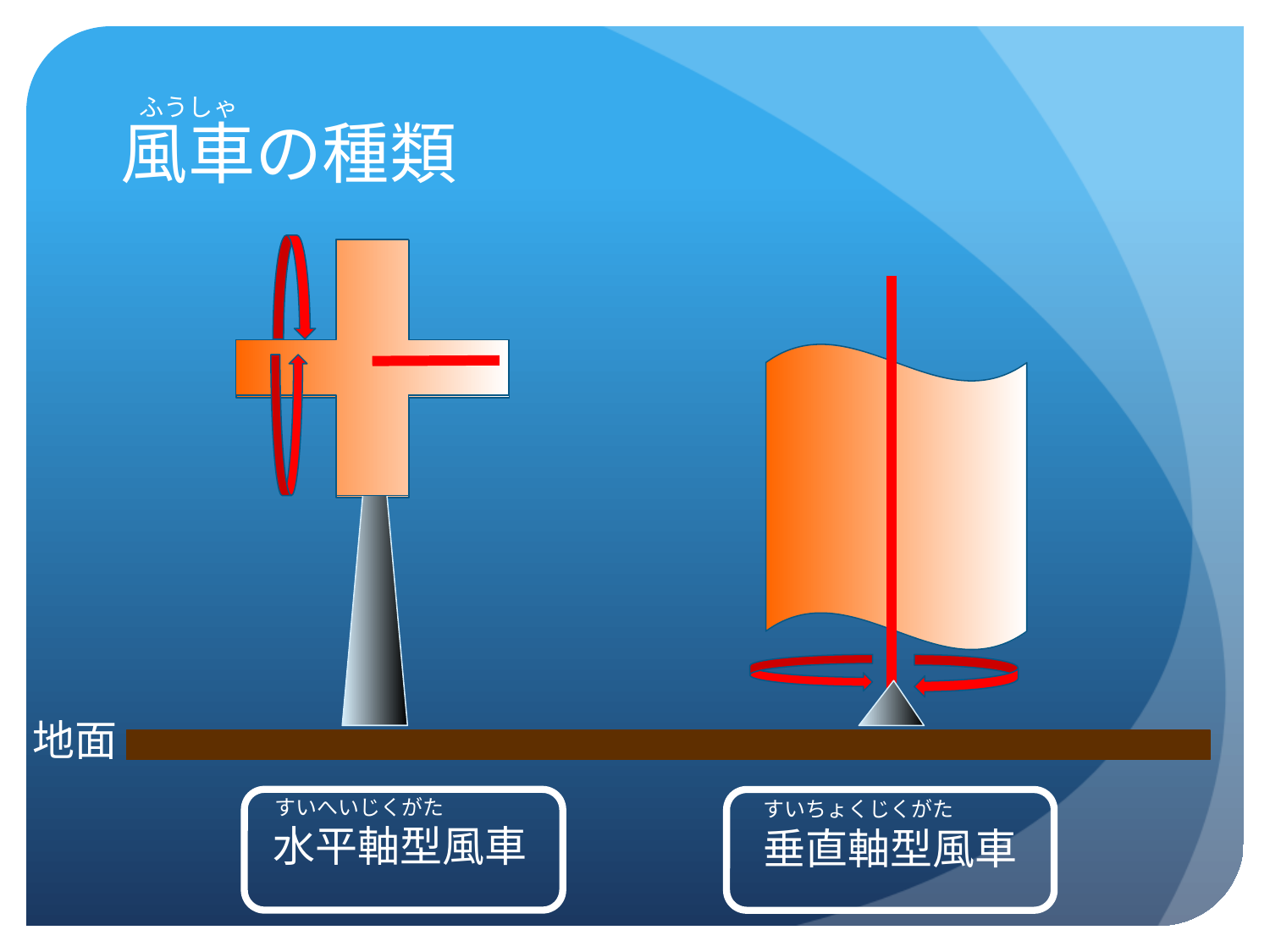

# 風車の種類
ふうしゃ

地面

すいへいじくがた

すいちょくじくがた

水平軸型風車
垂直軸型風車